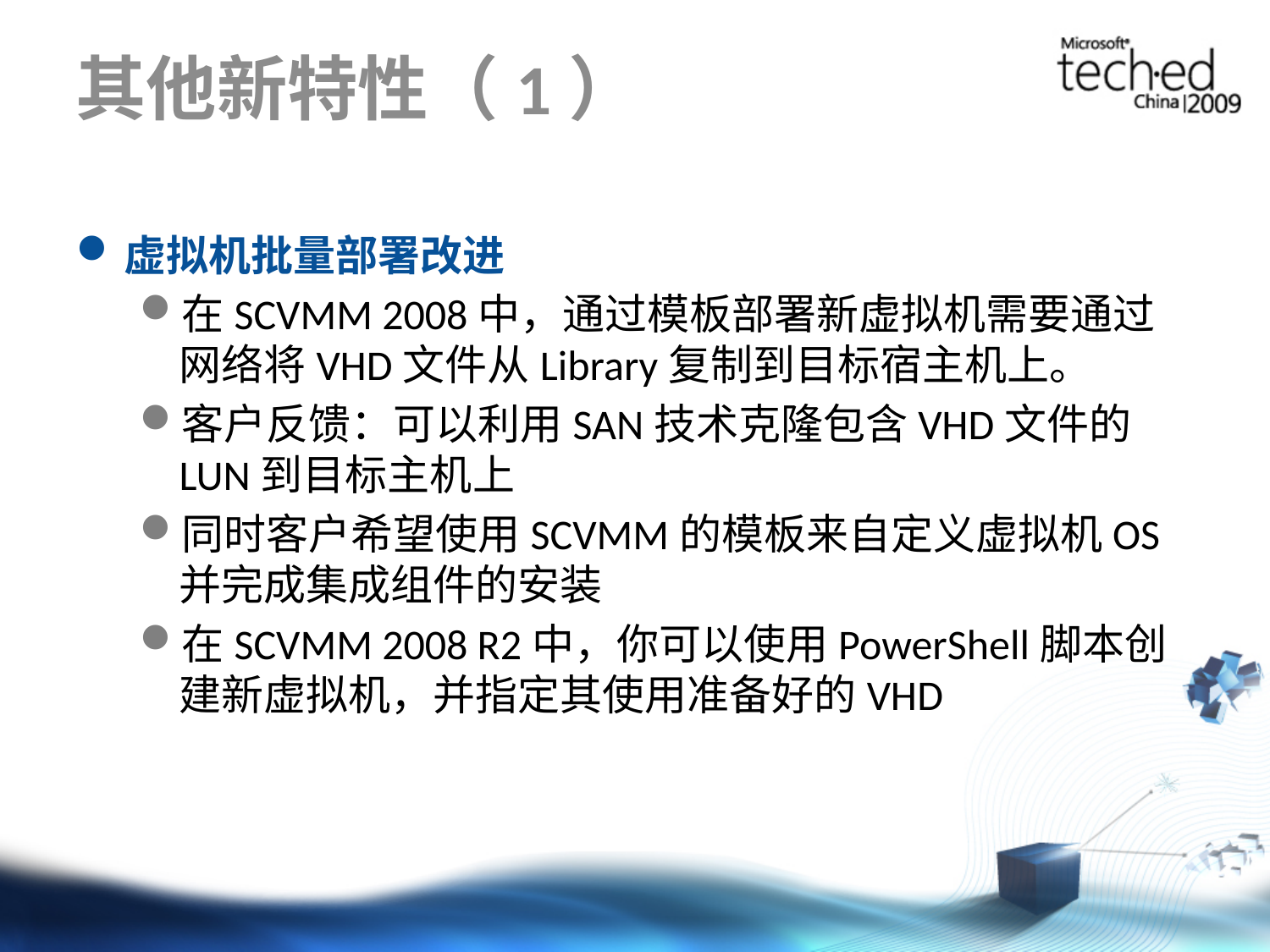

# 其他新特性（1）
虚拟机批量部署改进
在SCVMM 2008中，通过模板部署新虚拟机需要通过网络将VHD文件从Library复制到目标宿主机上。
客户反馈：可以利用SAN技术克隆包含VHD文件的LUN到目标主机上
同时客户希望使用SCVMM的模板来自定义虚拟机OS并完成集成组件的安装
在SCVMM 2008 R2中，你可以使用PowerShell脚本创建新虚拟机，并指定其使用准备好的VHD